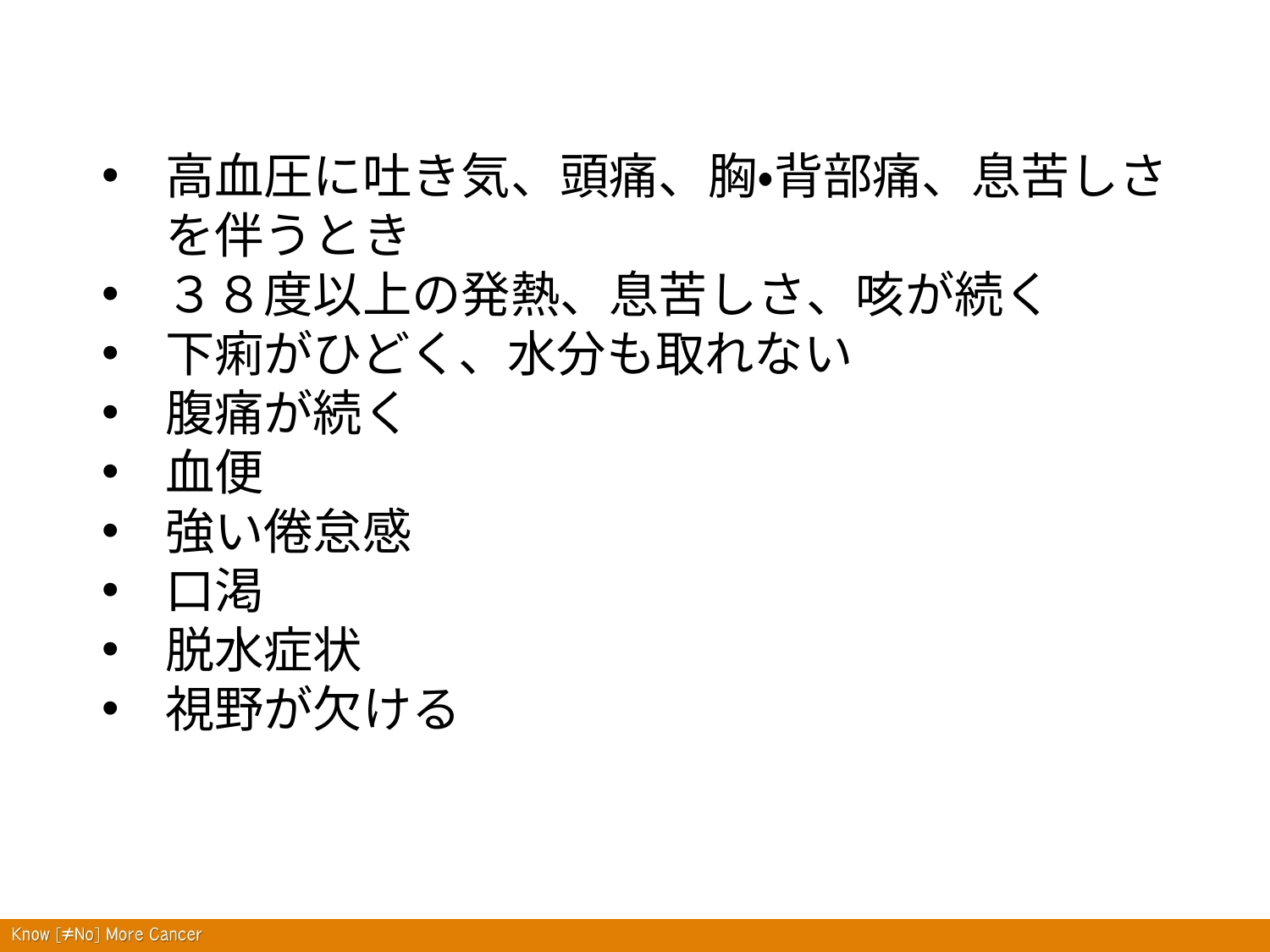

高血圧に吐き気、頭痛、胸・背部痛、息苦しさを伴うとき
３８度以上の発熱、息苦しさ、咳が続く
下痢がひどく、水分も取れない
腹痛が続く
血便
強い倦怠感
口渇
脱水症状
視野が欠ける